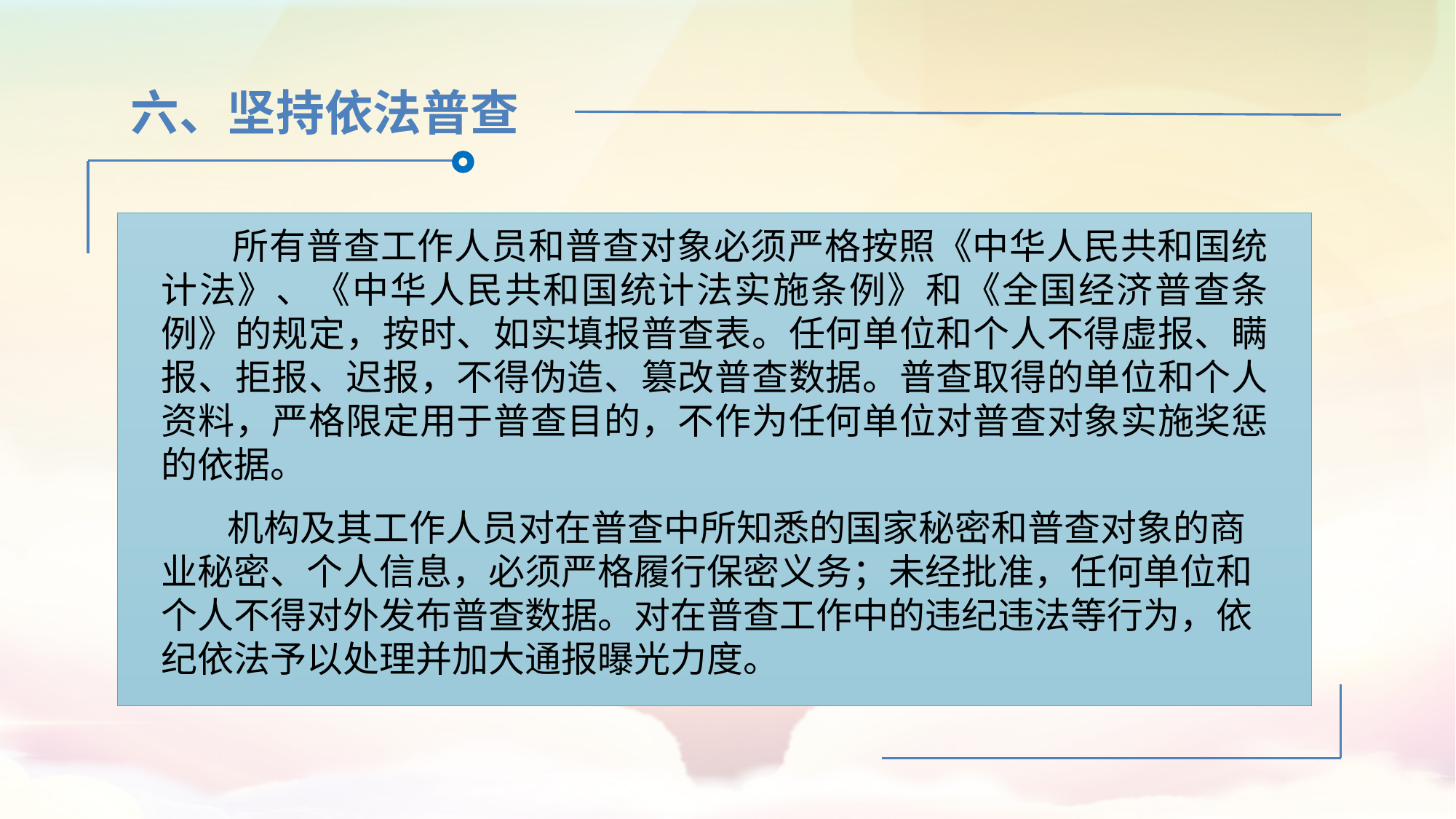

六、坚持依法普查

       所有普查工作人员和普查对象必须严格按照《中华人民共和国统计法》、《中华人民共和国统计法实施条例》和《全国经济普查条例》的规定，按时、如实填报普查表。任何单位和个人不得虚报、瞒报、拒报、迟报，不得伪造、篡改普查数据。普查取得的单位和个人资料，严格限定用于普查目的，不作为任何单位对普查对象实施奖惩的依据。
       机构及其工作人员对在普查中所知悉的国家秘密和普查对象的商业秘密、个人信息，必须严格履行保密义务；未经批准，任何单位和个人不得对外发布普查数据。对在普查工作中的违纪违法等行为，依纪依法予以处理并加大通报曝光力度。